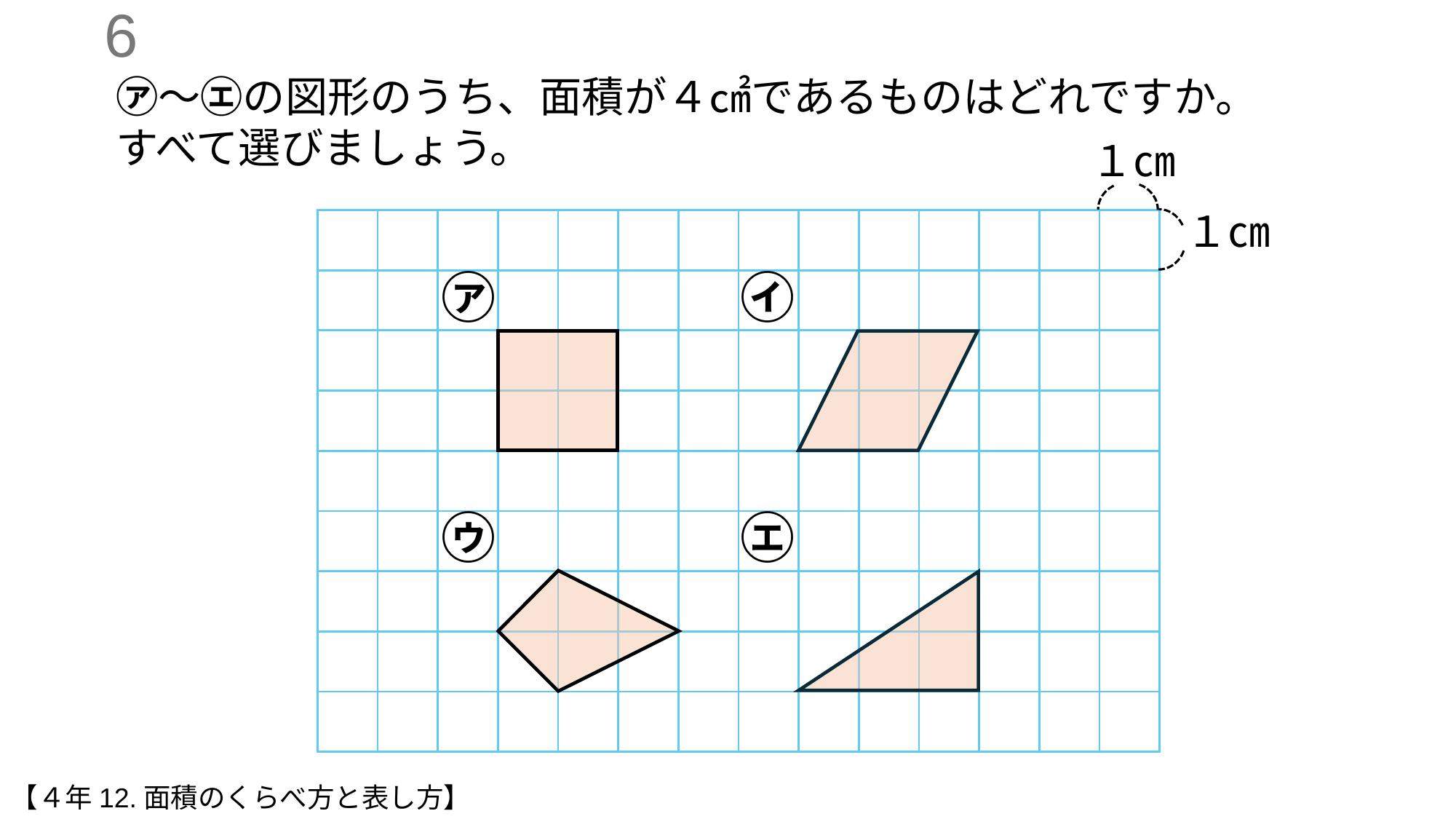

6
㋐～㋓の図形のうち、面積が４㎠であるものはどれですか。
すべて選びましょう。
１㎝

１㎝
|  |  |  |  |  |  |  |  |  |  |  |  |  |  |
| --- | --- | --- | --- | --- | --- | --- | --- | --- | --- | --- | --- | --- | --- |
|  |  |  |  |  |  |  |  |  |  |  |  |  |  |
|  |  |  |  |  |  |  |  |  |  |  |  |  |  |
|  |  |  |  |  |  |  |  |  |  |  |  |  |  |
|  |  |  |  |  |  |  |  |  |  |  |  |  |  |
|  |  |  |  |  |  |  |  |  |  |  |  |  |  |
|  |  |  |  |  |  |  |  |  |  |  |  |  |  |
|  |  |  |  |  |  |  |  |  |  |  |  |  |  |
|  |  |  |  |  |  |  |  |  |  |  |  |  |  |

㋐
㋑

㋓
㋒

【４年12.面積のくらべ方と表し方】